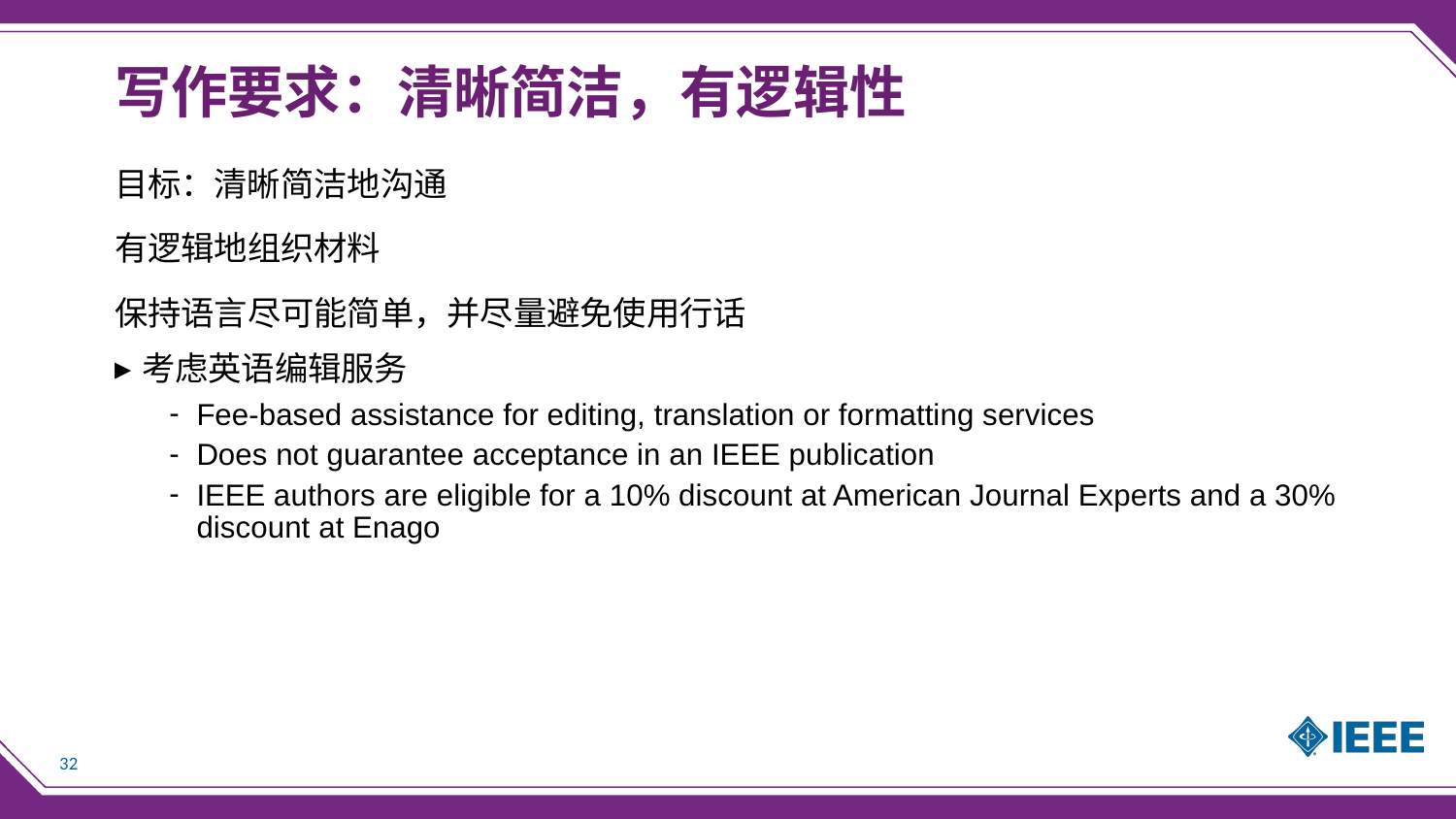

# 写作要求：清晰简洁，有逻辑性
目标：清晰简洁地沟通
有逻辑地组织材料
保持语言尽可能简单，并尽量避免使用行话
考虑英语编辑服务
Fee-based assistance for editing, translation or formatting services
Does not guarantee acceptance in an IEEE publication
IEEE authors are eligible for a 10% discount at American Journal Experts and a 30% discount at Enago
32